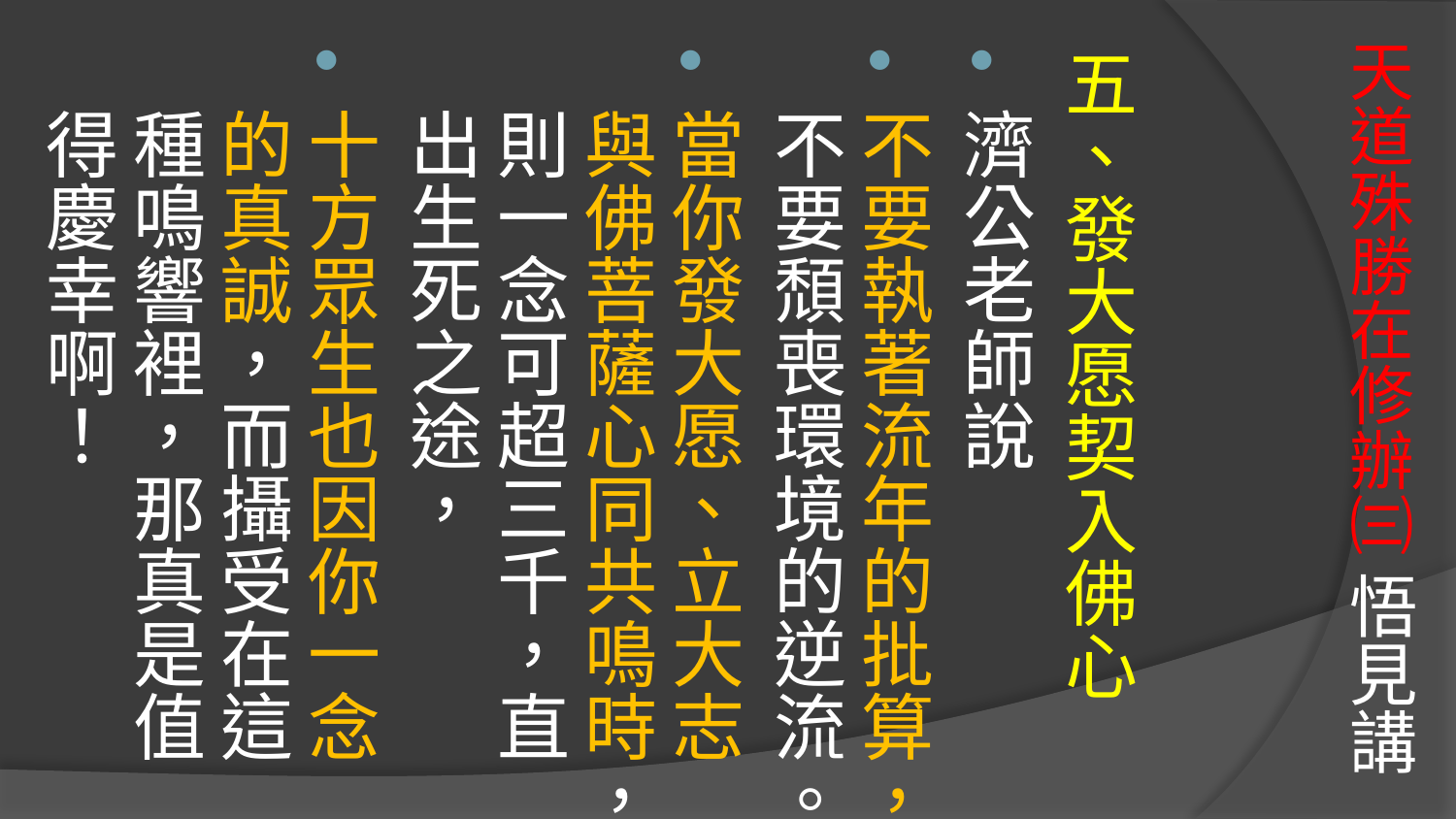

# 天道殊勝在修辦㈢ 悟見講
五、發大愿契入佛心
濟公老師說
不要執著流年的批算，不要頹喪環境的逆流。
當你發大愿、立大志與佛菩薩心同共鳴時，則一念可超三千，直出生死之途，
十方眾生也因你一念的真誠，而攝受在這種鳴響裡，那真是值得慶幸啊！